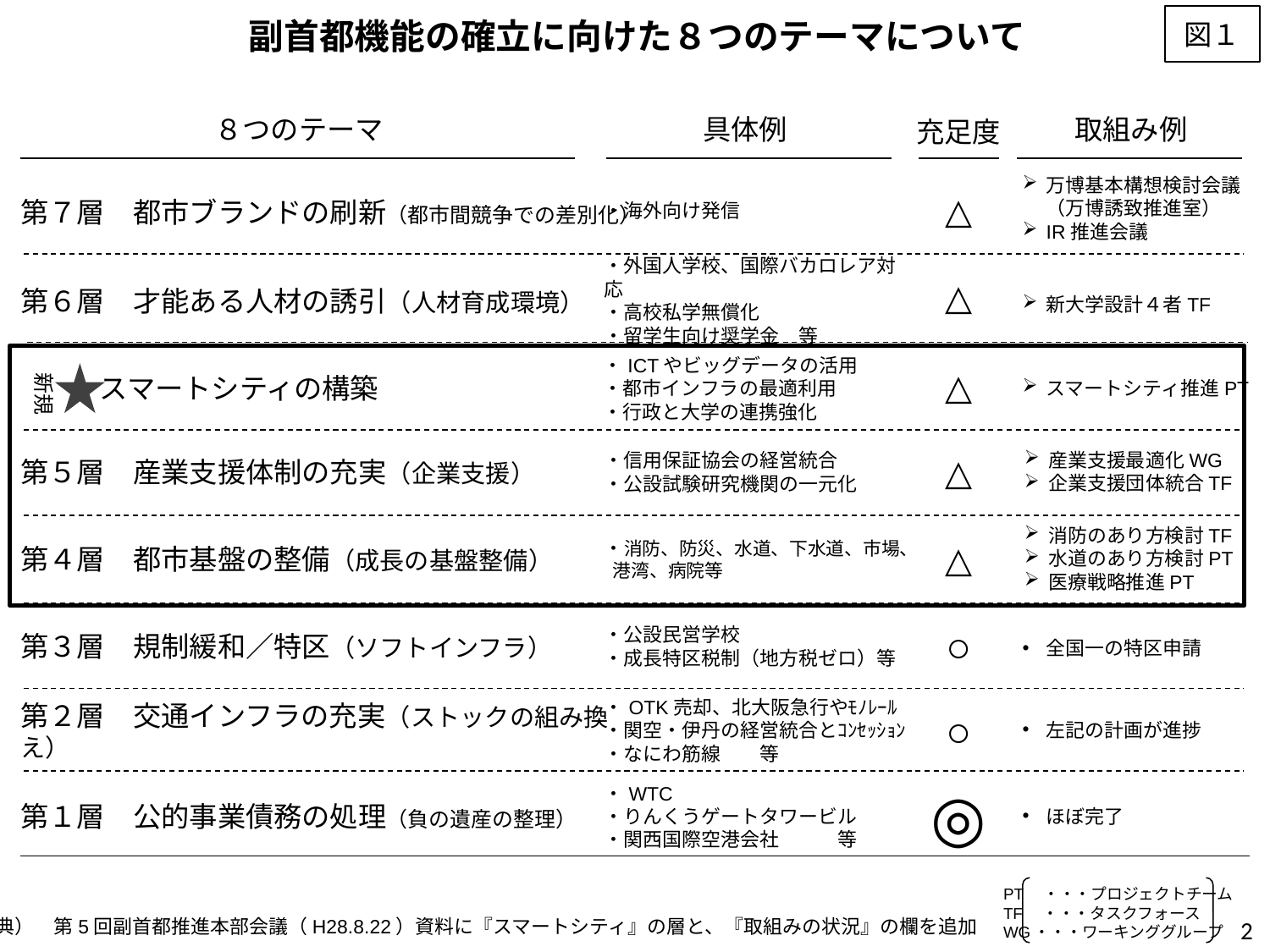

図１
副首都機能の確立に向けた８つのテーマについて
８つのテーマ
具体例
取組み例
充足度
万博基本構想検討会議（万博誘致推進室）
IR推進会議
・海外向け発信
第７層　都市ブランドの刷新（都市間競争での差別化）
△
第６層　才能ある人材の誘引（人材育成環境）
・外国人学校、国際バカロレア対応
・高校私学無償化
・留学生向け奨学金　等
△
新大学設計４者TF

・ICTやビッグデータの活用
・都市インフラの最適利用
・行政と大学の連携強化
△
新規

スマートシティの構築
スマートシティ推進PT
第５層　産業支援体制の充実（企業支援）
・信用保証協会の経営統合
・公設試験研究機関の一元化
産業支援最適化WG
企業支援団体統合TF
△
消防のあり方検討TF
水道のあり方検討PT
医療戦略推進PT
第４層　都市基盤の整備（成長の基盤整備）
・消防、防災、水道、下水道、市場、
 港湾、病院等
△
第３層　規制緩和／特区（ソフトインフラ）
・公設民営学校
・成長特区税制（地方税ゼロ）等
○
全国一の特区申請
第２層　交通インフラの充実（ストックの組み換え）
・OTK売却、北大阪急行やﾓﾉﾚｰﾙ
・関空・伊丹の経営統合とｺﾝｾｯｼｮﾝ
・なにわ筋線　　等
○
左記の計画が進捗
◎
第１層　公的事業債務の処理（負の遺産の整理）
・WTC
・りんくうゲートタワービル
・関西国際空港会社　　　等
ほぼ完了

PT　・・・プロジェクトチーム
TF　・・・タスクフォース
WG・・・ワーキンググループ
（出典）　第5回副首都推進本部会議（H28.8.22）資料に『スマートシティ』の層と、『取組みの状況』の欄を追加
2